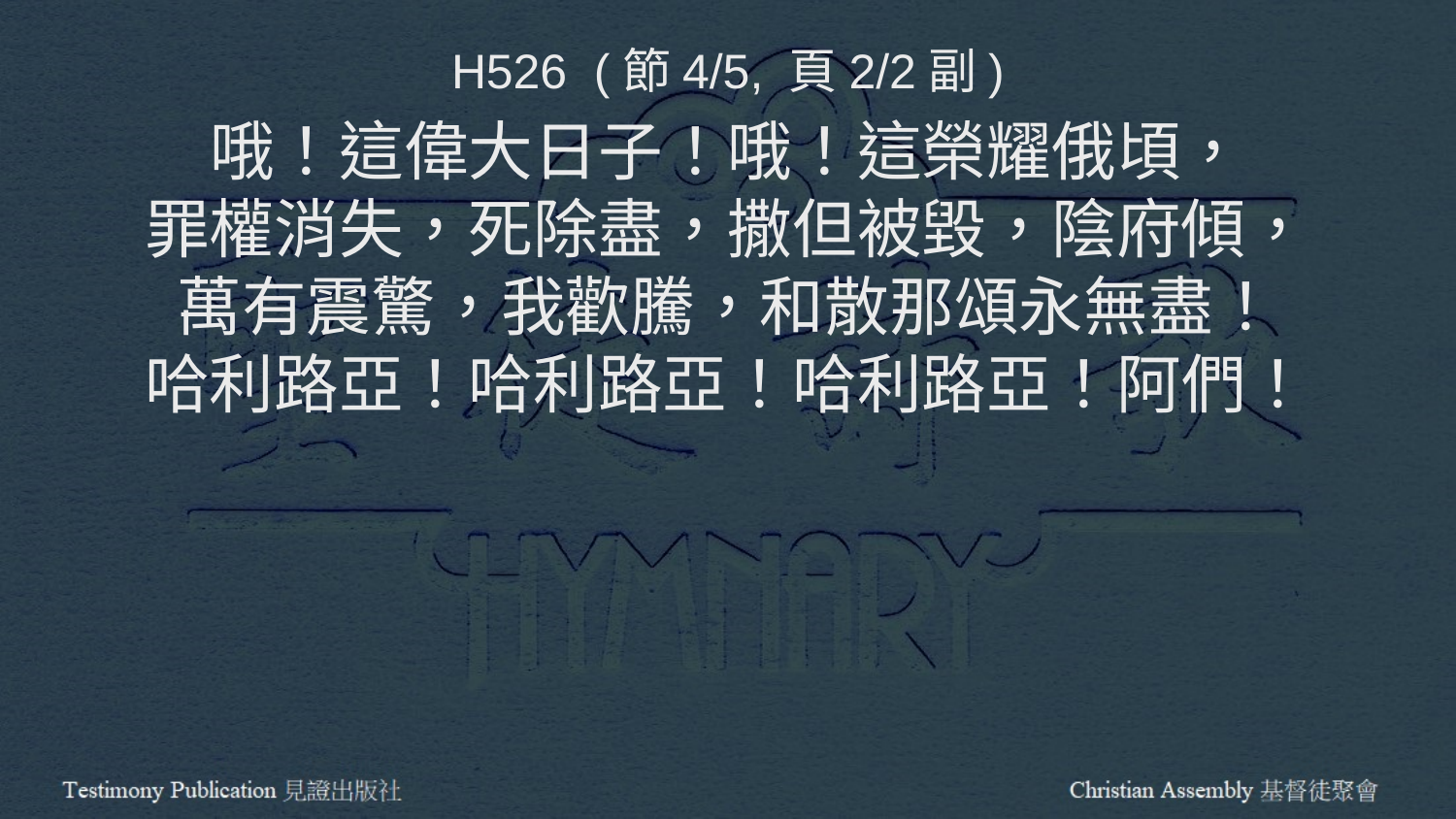

H526  (節4/5, 頁2/2副)
哦！這偉大日子！哦！這榮耀俄頃，
罪權消失，死除盡，撒但被毀，陰府傾，
萬有震驚，我歡騰，和散那頌永無盡！
哈利路亞！哈利路亞！哈利路亞！阿們！